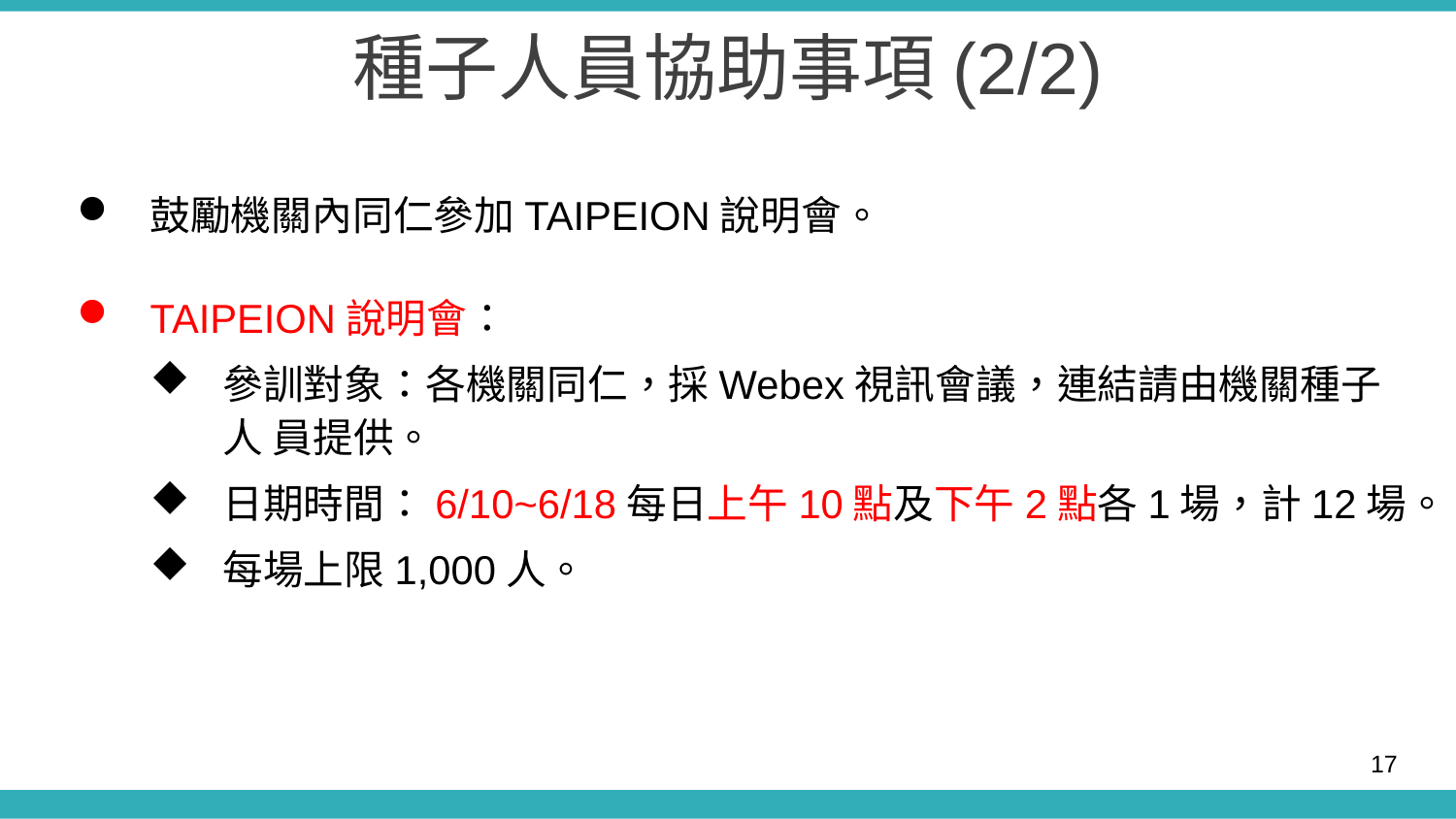

種子人員協助事項(2/2)
鼓勵機關內同仁參加TAIPEION說明會。
TAIPEION說明會：
參訓對象：各機關同仁，採Webex視訊會議，連結請由機關種子人 員提供。
日期時間：6/10~6/18每日上午10點及下午2點各1場，計12場。
每場上限1,000人。
17